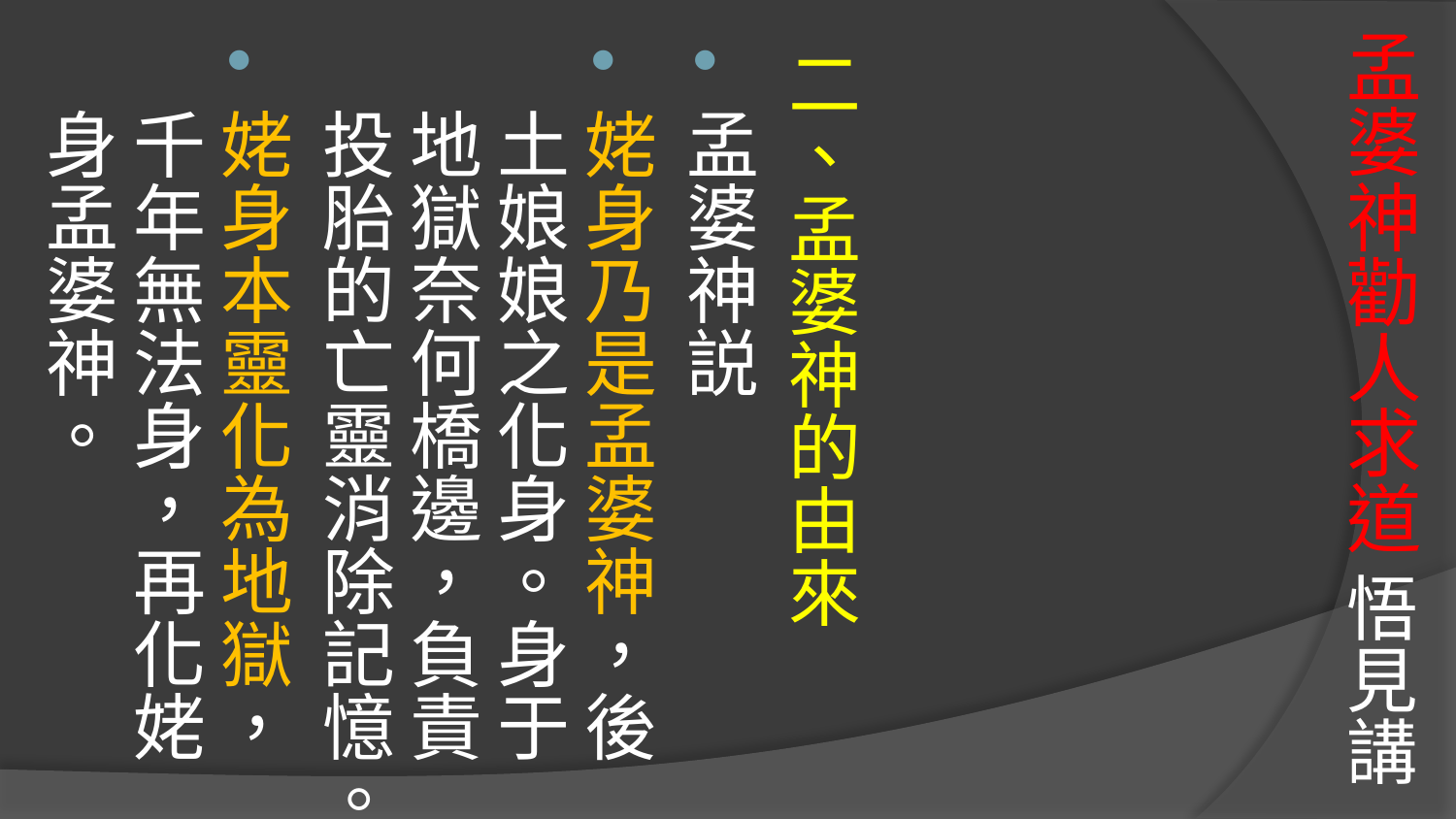

# 孟婆神勸人求道 悟見講
二、孟婆神的由來
孟婆神説
姥身乃是孟婆神，後土娘娘之化身。身于地獄奈何橋邊，負責投胎的亡靈消除記憶。
姥身本靈化為地獄，千年無法身，再化姥身孟婆神。